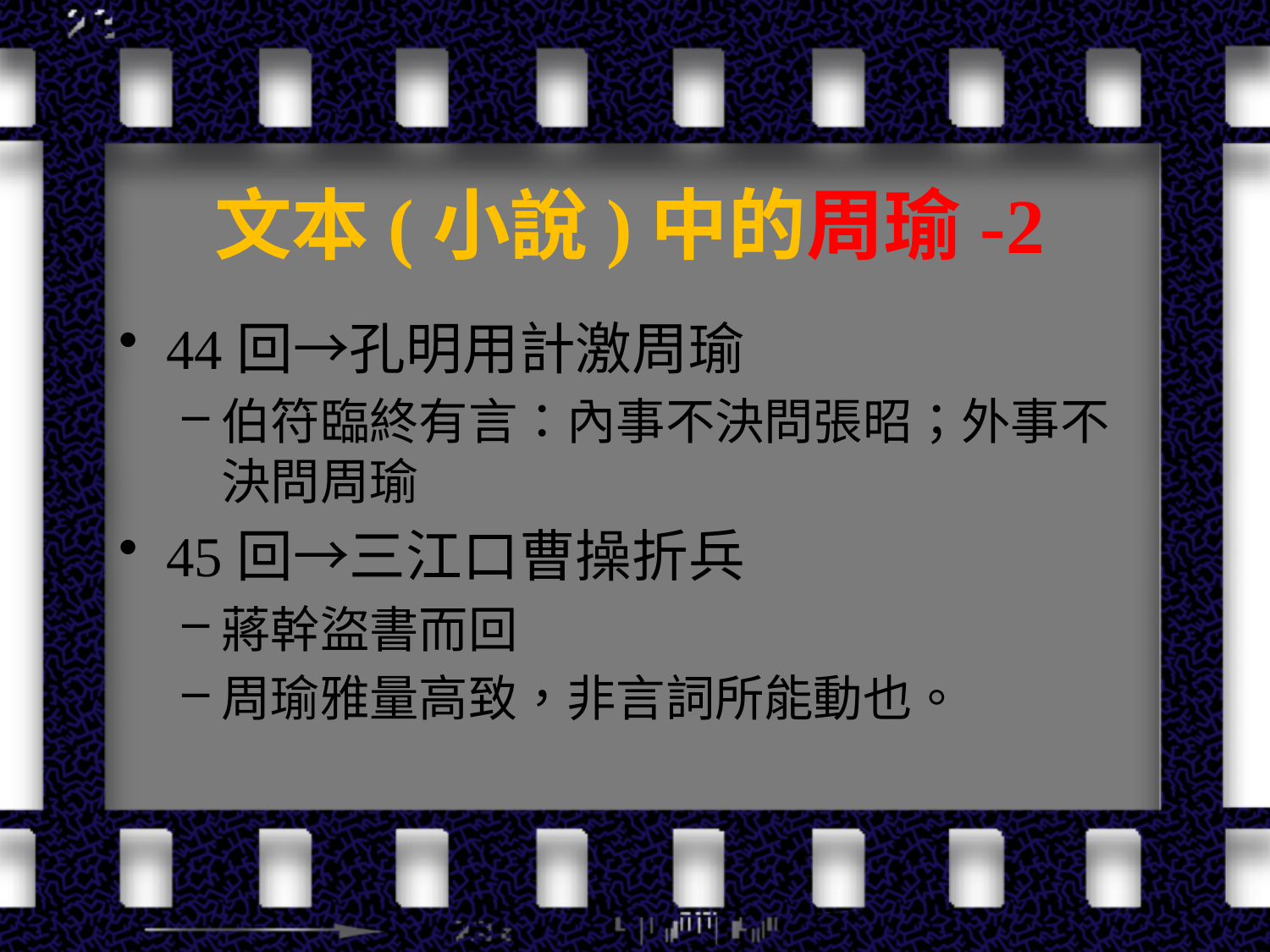

# 文本(小說)中的周瑜-2
44回→孔明用計激周瑜
伯符臨終有言：內事不決問張昭；外事不決問周瑜
45回→三江口曹操折兵
蔣幹盜書而回
周瑜雅量高致，非言詞所能動也。